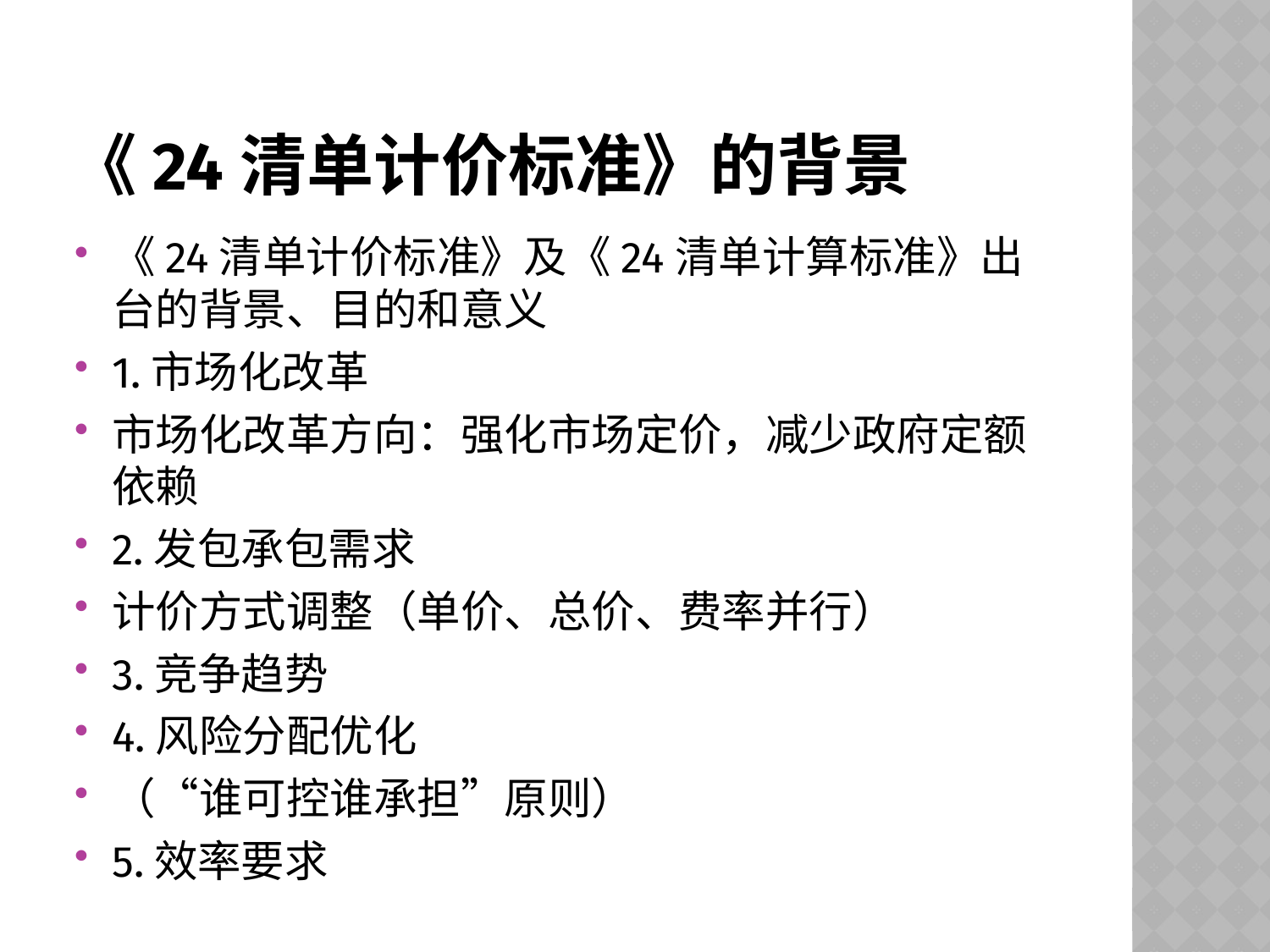

# 《24清单计价标准》的背景
《24清单计价标准》及《24清单计算标准》出台的背景、目的和意义
1.市场化改革
市场化改革方向：强化市场定价，减少政府定额依赖
2.发包承包需求
计价方式调整（单价、总价、费率并行）
3.竞争趋势
4.风险分配优化
（“谁可控谁承担”原则）
5.效率要求